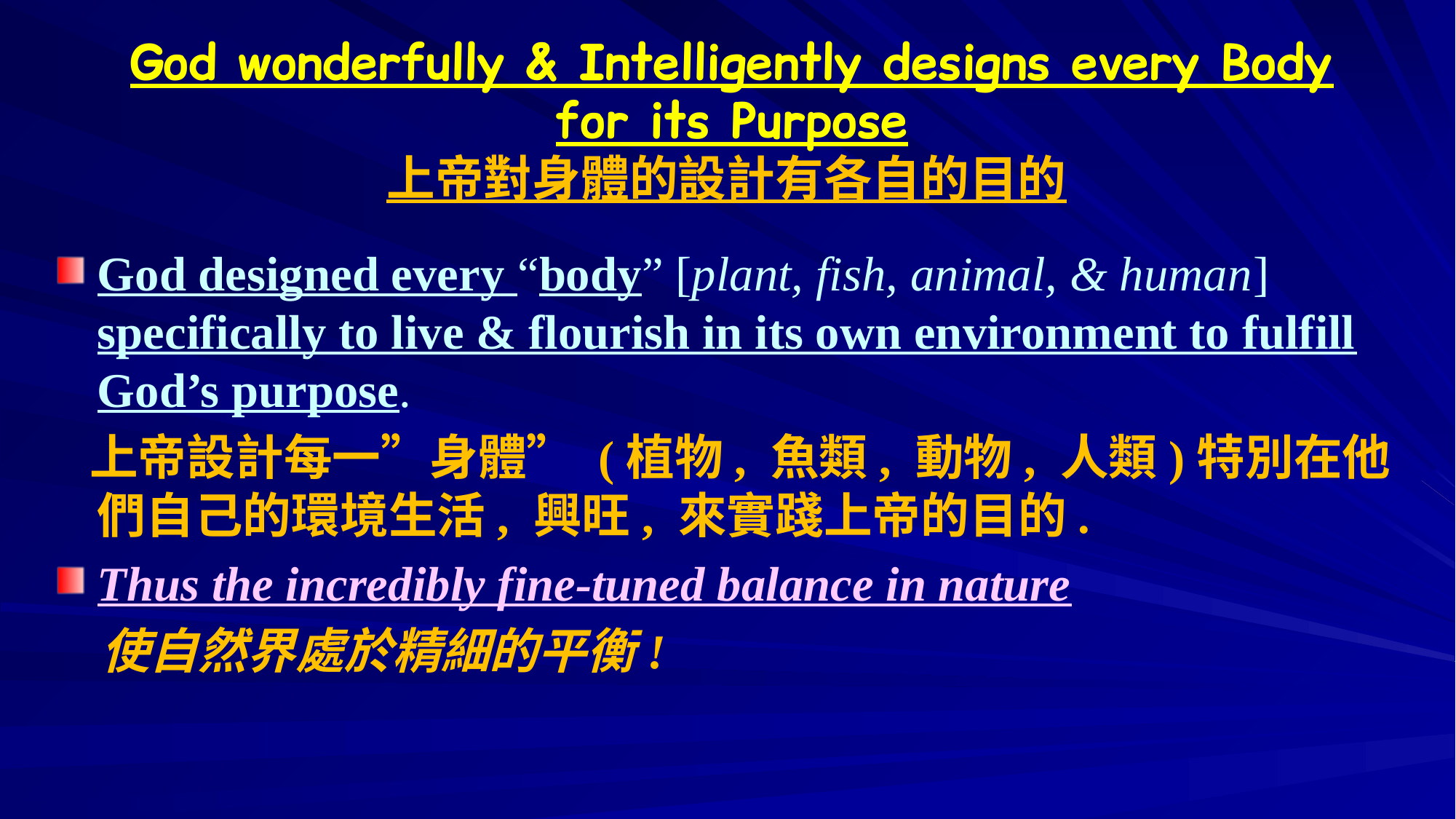

# God wonderfully & Intelligently designs every Body for its Purpose 上帝對身體的設計有各自的目的
God designed every “body” [plant, fish, animal, & human] specifically to live & flourish in its own environment to fulfill God’s purpose.
  上帝設計每一”身體” (植物, 魚類, 動物, 人類)特別在他們自己的環境生活, 興旺, 來實踐上帝的目的.
Thus the incredibly fine-tuned balance in nature
   使自然界處於精細的平衡!